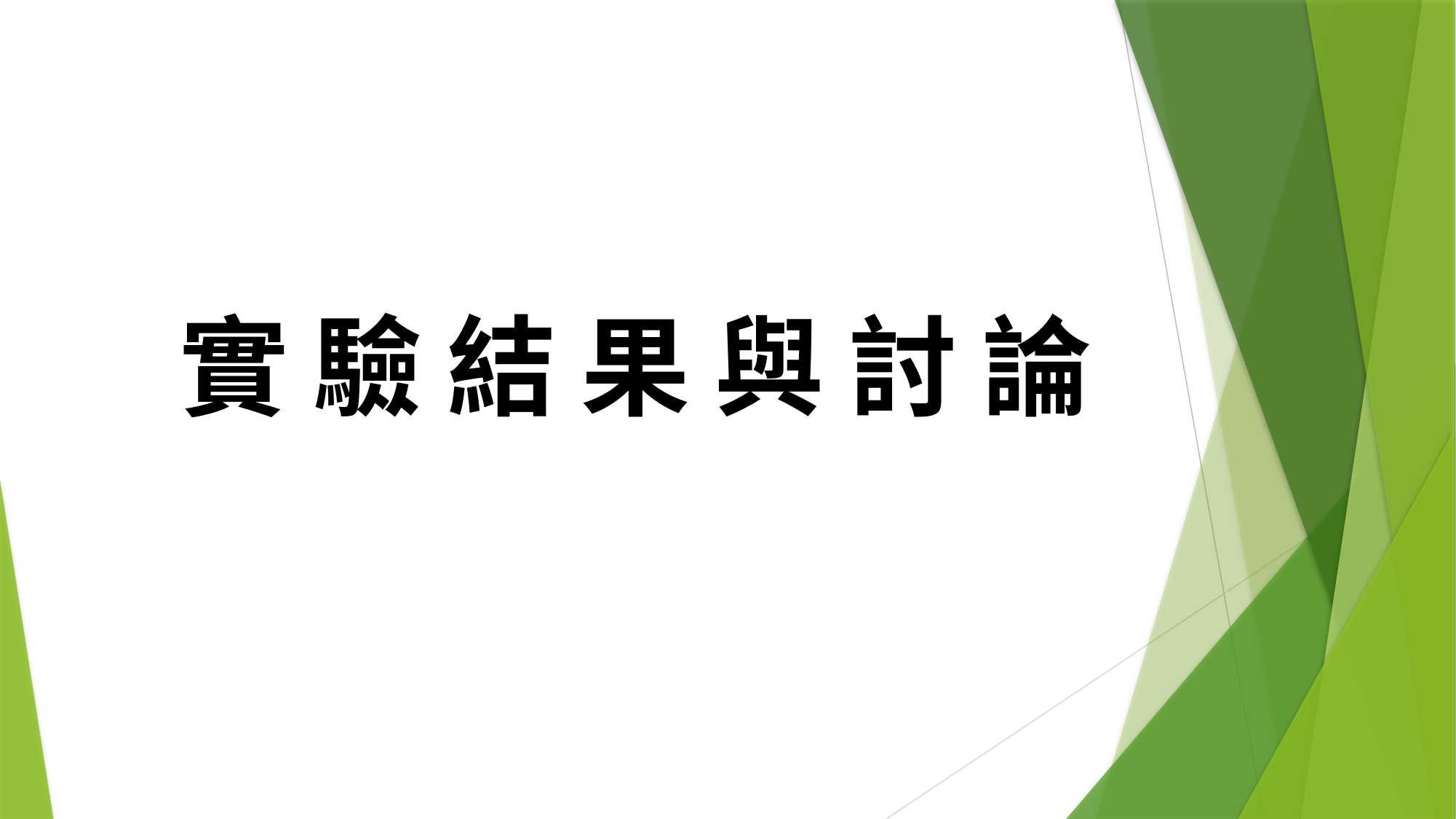

實 驗 結 果 與 討 論